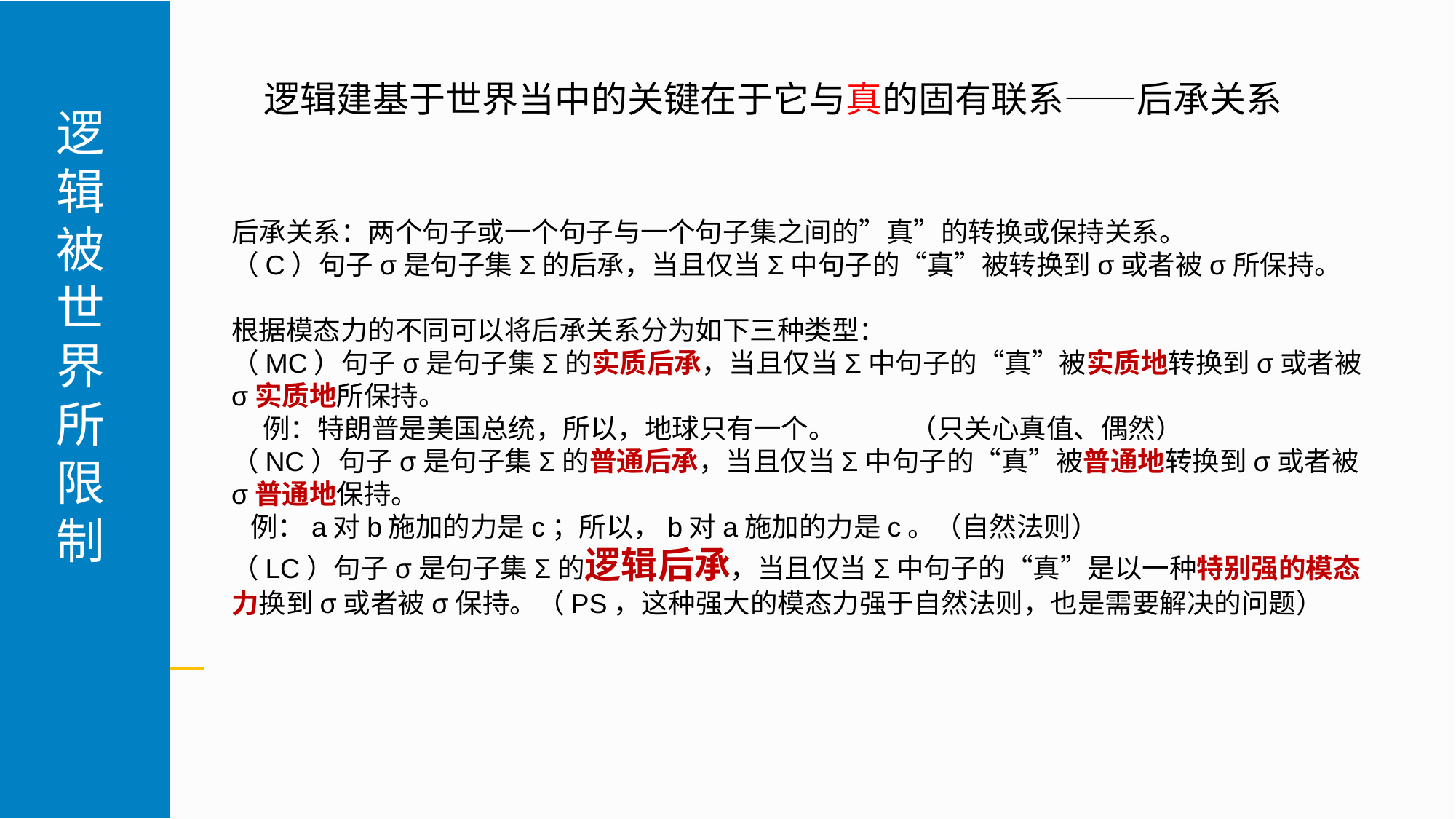

逻辑建基于世界当中的关键在于它与真的固有联系——后承关系
逻
辑
被
世
界
所
限
制
后承关系：两个句子或一个句子与一个句子集之间的”真”的转换或保持关系。
（C）句子σ是句子集Ʃ的后承，当且仅当Ʃ中句子的“真”被转换到σ或者被σ所保持。

根据模态力的不同可以将后承关系分为如下三种类型：
（MC）句子σ是句子集Ʃ的实质后承，当且仅当Ʃ中句子的“真”被实质地转换到σ或者被σ实质地所保持。
    例：特朗普是美国总统，所以，地球只有一个。            （只关心真值、偶然）
（NC）句子σ是句子集Ʃ的普通后承，当且仅当Ʃ中句子的“真”被普通地转换到σ或者被σ普通地保持。
  例：a对b施加的力是c；所以，b对a施加的力是c。（自然法则）
（LC）句子σ是句子集Ʃ的逻辑后承，当且仅当Ʃ中句子的“真”是以一种特别强的模态力换到σ或者被σ保持。（PS，这种强大的模态力强于自然法则，也是需要解决的问题）